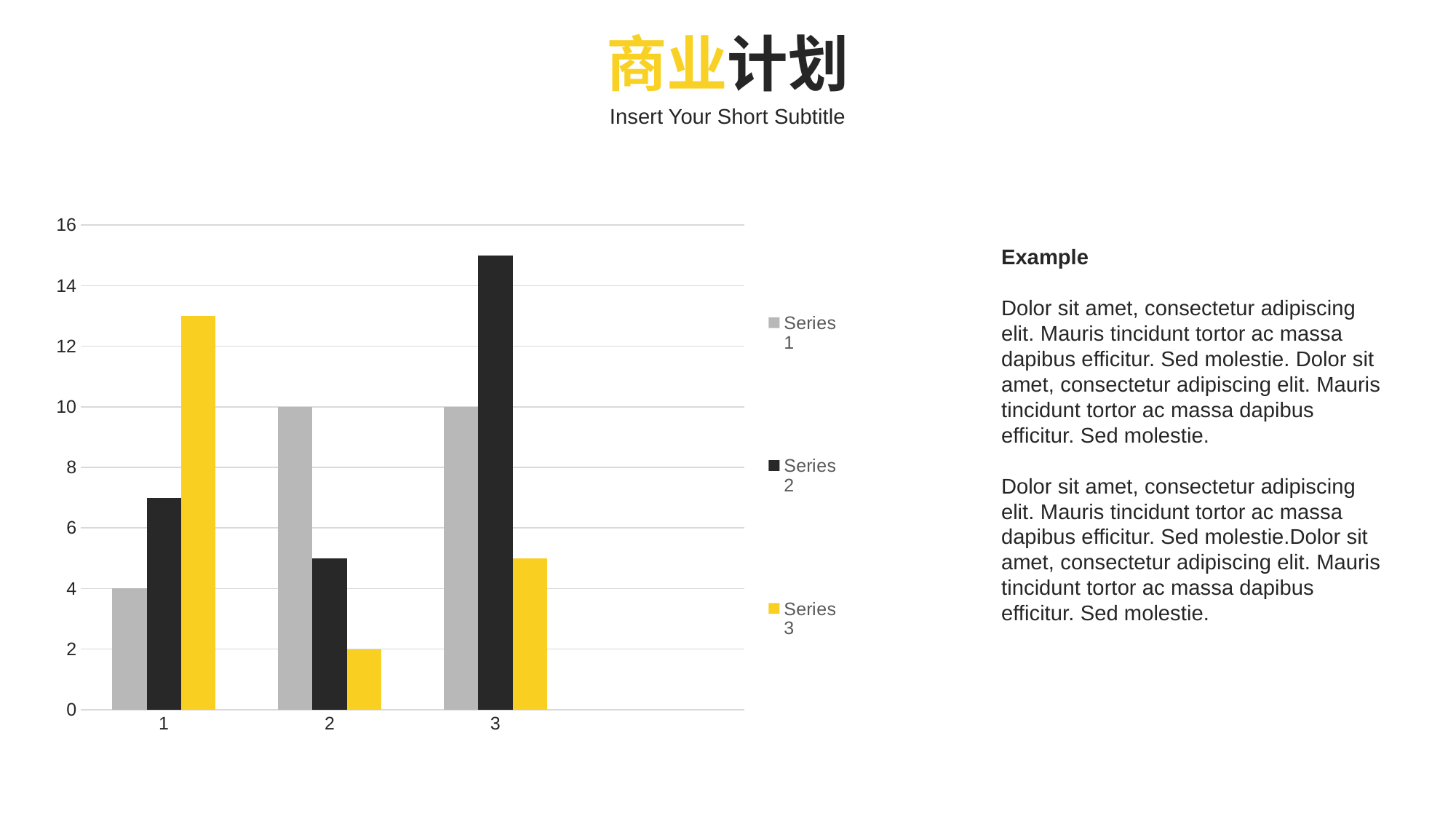

商业计划
Insert Your Short Subtitle

### Chart

| Category |  |  |  |
|---|---|---|---|
Example

Dolor sit amet, consectetur adipiscing elit. Mauris tincidunt tortor ac massa dapibus efficitur. Sed molestie. Dolor sit amet, consectetur adipiscing elit. Mauris tincidunt tortor ac massa dapibus efficitur. Sed molestie.

Dolor sit amet, consectetur adipiscing elit. Mauris tincidunt tortor ac massa dapibus efficitur. Sed molestie.Dolor sit amet, consectetur adipiscing elit. Mauris tincidunt tortor ac massa dapibus efficitur. Sed molestie.